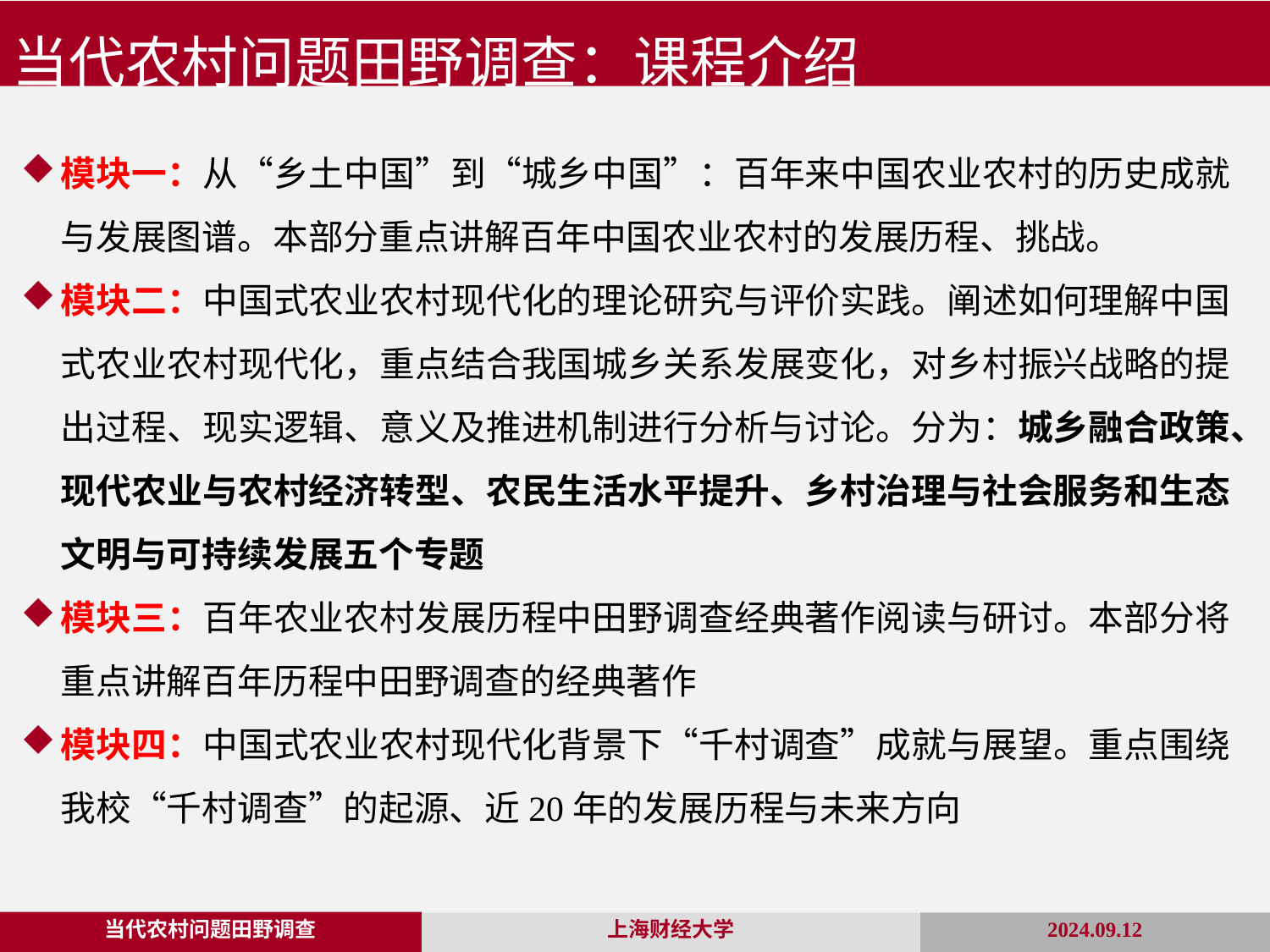

当代农村问题田野调查：课程介绍
模块一：从“乡土中国”到“城乡中国”：百年来中国农业农村的历史成就与发展图谱。本部分重点讲解百年中国农业农村的发展历程、挑战。
模块二：中国式农业农村现代化的理论研究与评价实践。阐述如何理解中国式农业农村现代化，重点结合我国城乡关系发展变化，对乡村振兴战略的提出过程、现实逻辑、意义及推进机制进行分析与讨论。分为：城乡融合政策、现代农业与农村经济转型、农民生活水平提升、乡村治理与社会服务和生态文明与可持续发展五个专题
模块三：百年农业农村发展历程中田野调查经典著作阅读与研讨。本部分将重点讲解百年历程中田野调查的经典著作
模块四：中国式农业农村现代化背景下“千村调查”成就与展望。重点围绕我校“千村调查”的起源、近20年的发展历程与未来方向

当代农村问题田野调查
2024.09.12
上海财经大学